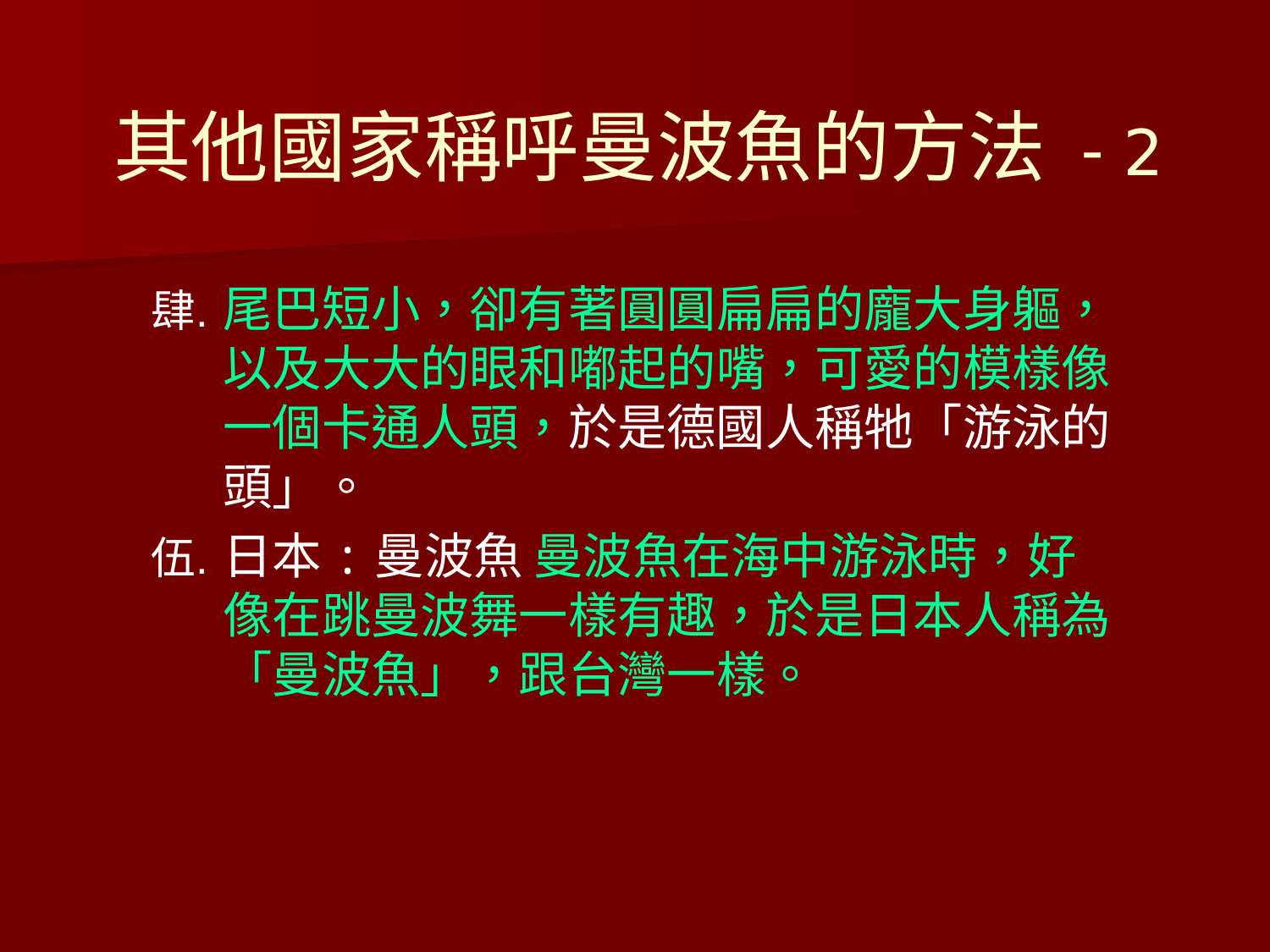

其他國家稱呼曼波魚的方法 - 2

尾巴短小，卻有著圓圓扁扁的龐大身軀，以及大大的眼和嘟起的嘴，可愛的模樣像一個卡通人頭，於是德國人稱牠「游泳的頭」。
日本:曼波魚 曼波魚在海中游泳時，好像在跳曼波舞一樣有趣，於是日本人稱為「曼波魚」，跟台灣一樣。